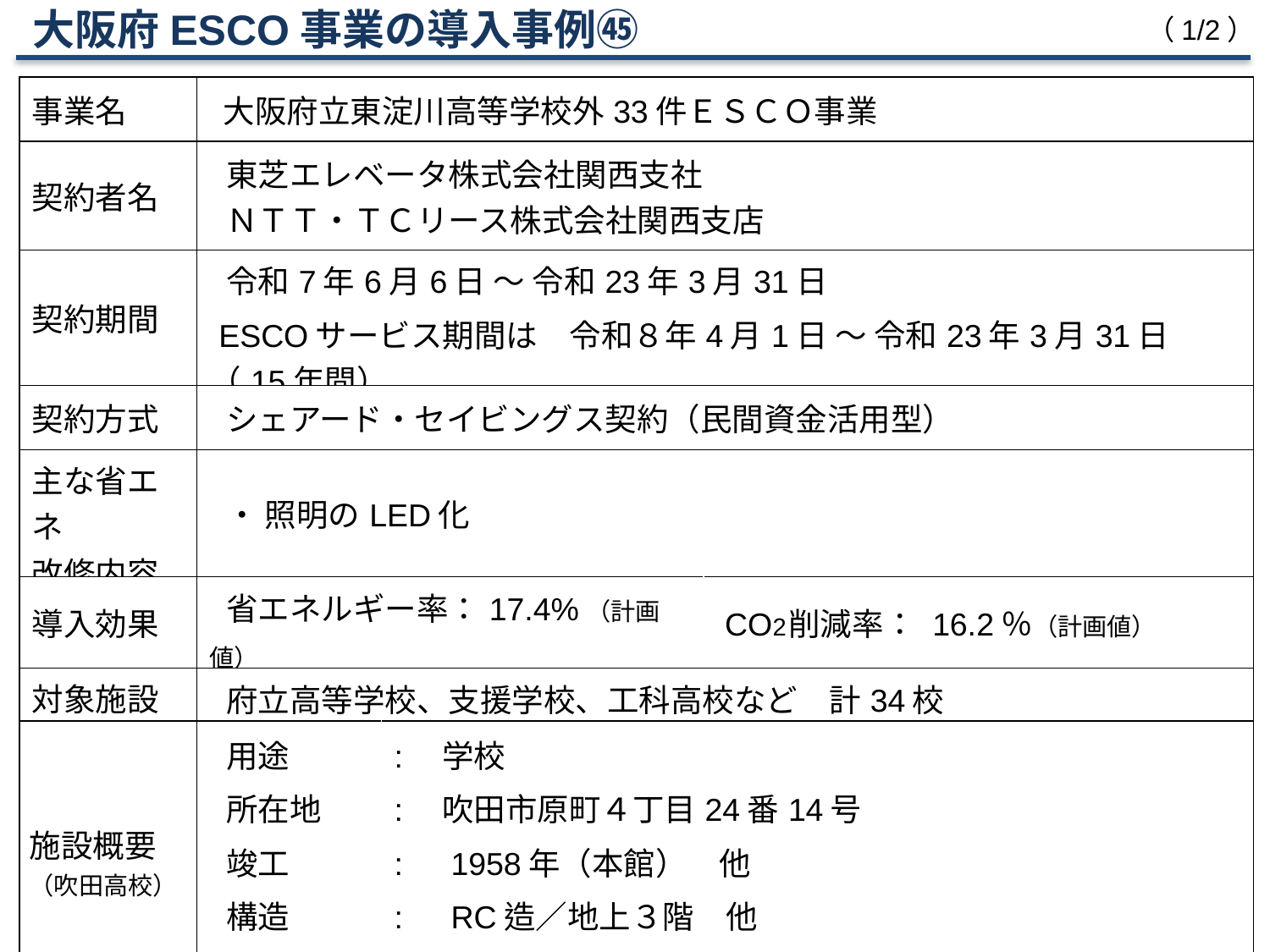

大阪府ESCO事業の導入事例㊺
（1/2）
| 事業名 | 大阪府立東淀川高等学校外33件ＥＳＣＯ事業 |  |  |
| --- | --- | --- | --- |
| 契約者名 | 東芝エレベータ株式会社関西支社 ＮＴＴ・ＴＣリース株式会社関西支店 |  |  |
| 契約期間 | 令和7年6月6日 ～ 令和23年3月31日  ESCOサービス期間は　令和８年4月1日 ～ 令和23年3月31日（15年間） |  |  |
| 契約方式 | シェアード・セイビングス契約（民間資金活用型） |  |  |
| 主な省エネ 改修内容 | ・ 照明のLED化 |  |  |
| 導入効果 | 省エネルギー率：17.4%（計画値） |  | CO2 削減率 ： 16.2％（計画値） |
| 対象施設 | 府立高等学校、支援学校、工科高校など　計34校 |  |  |
| 施設概要 （吹田高校） | 用途 所在地 竣工 構造 延べ面積 | :　学校 :　吹田市原町４丁目24番14号 :　1958年（本館）　他 :　RC造／地上３階　他 :　13,740 ㎡　（敷地内合計） |  |